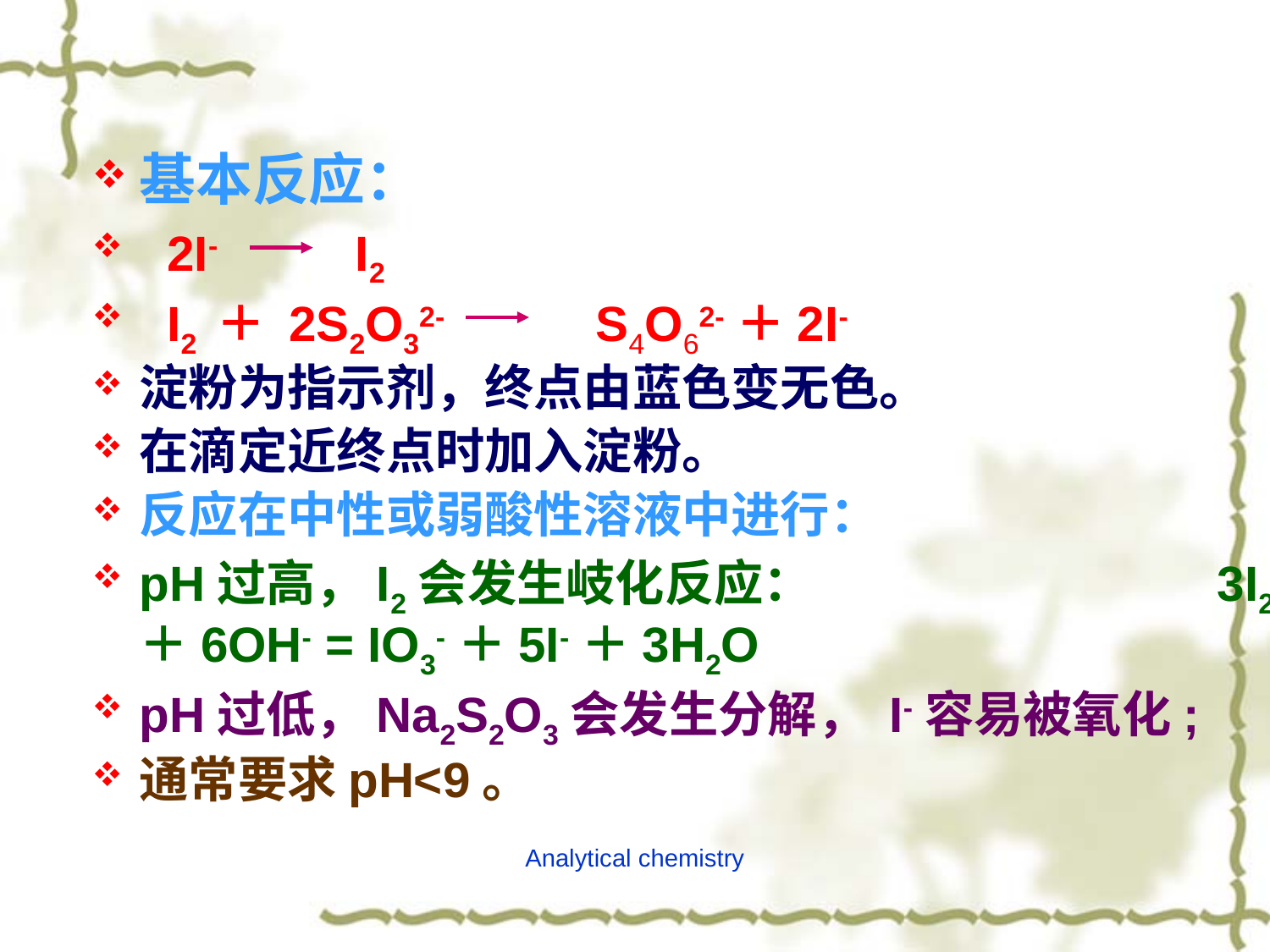

基本反应：
  2I-          I2
  I2 ＋ 2S2O32-           S4O62-＋2I-
淀粉为指示剂，终点由蓝色变无色。
在滴定近终点时加入淀粉。
反应在中性或弱酸性溶液中进行：
pH过高，I2会发生岐化反应：                                   3I2＋6OH- = IO3-＋5I-＋3H2O
pH过低，Na2S2O3会发生分解， I-容易被氧化;
通常要求pH<9。

Analytical chemistry
16